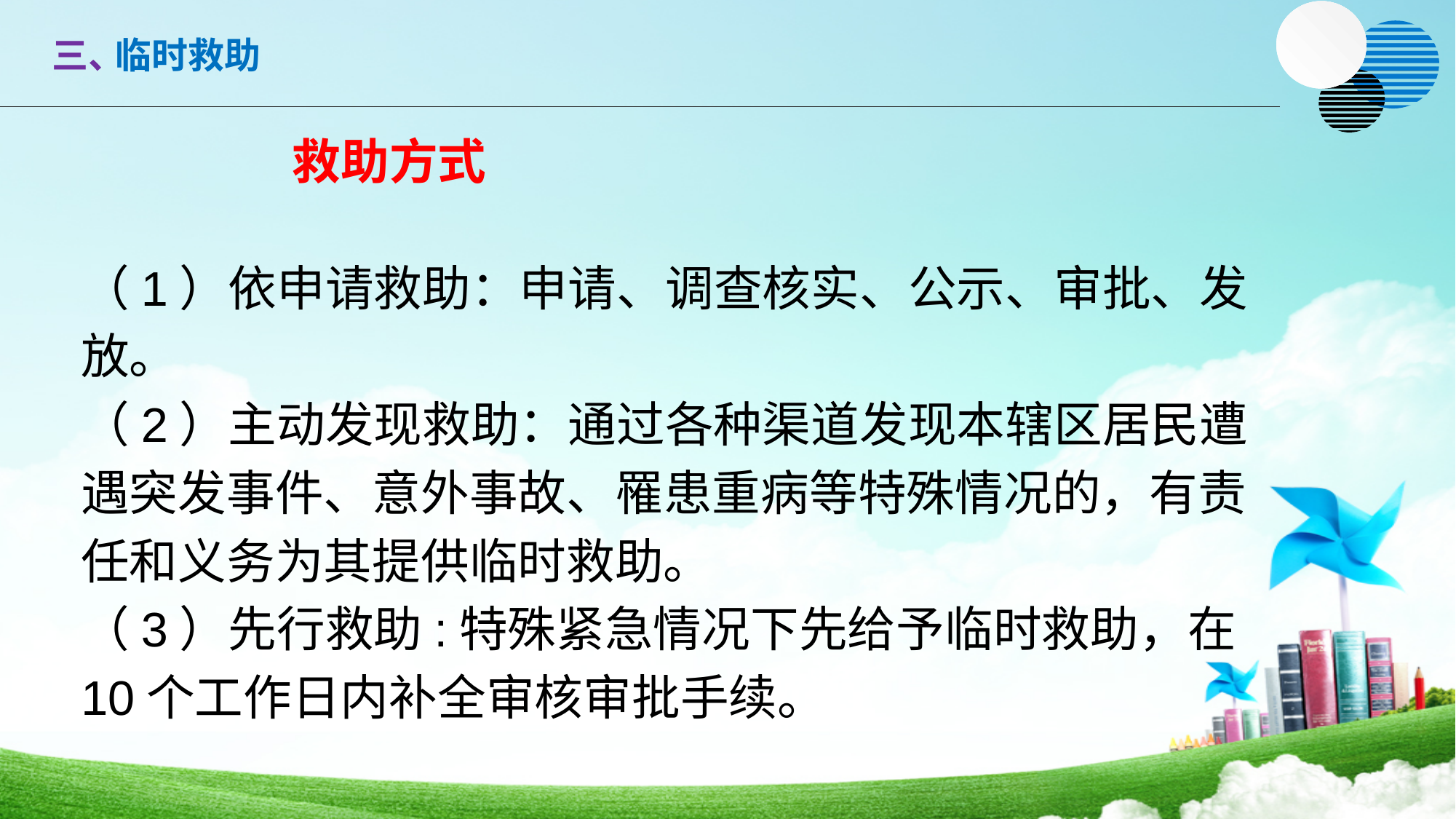

三、
临时救助
                  救助方式

（1）依申请救助：申请、调查核实、公示、审批、发放。
（2）主动发现救助：通过各种渠道发现本辖区居民遭遇突发事件、意外事故、罹患重病等特殊情况的，有责任和义务为其提供临时救助。
（3）先行救助:特殊紧急情况下先给予临时救助，在10个工作日内补全审核审批手续。